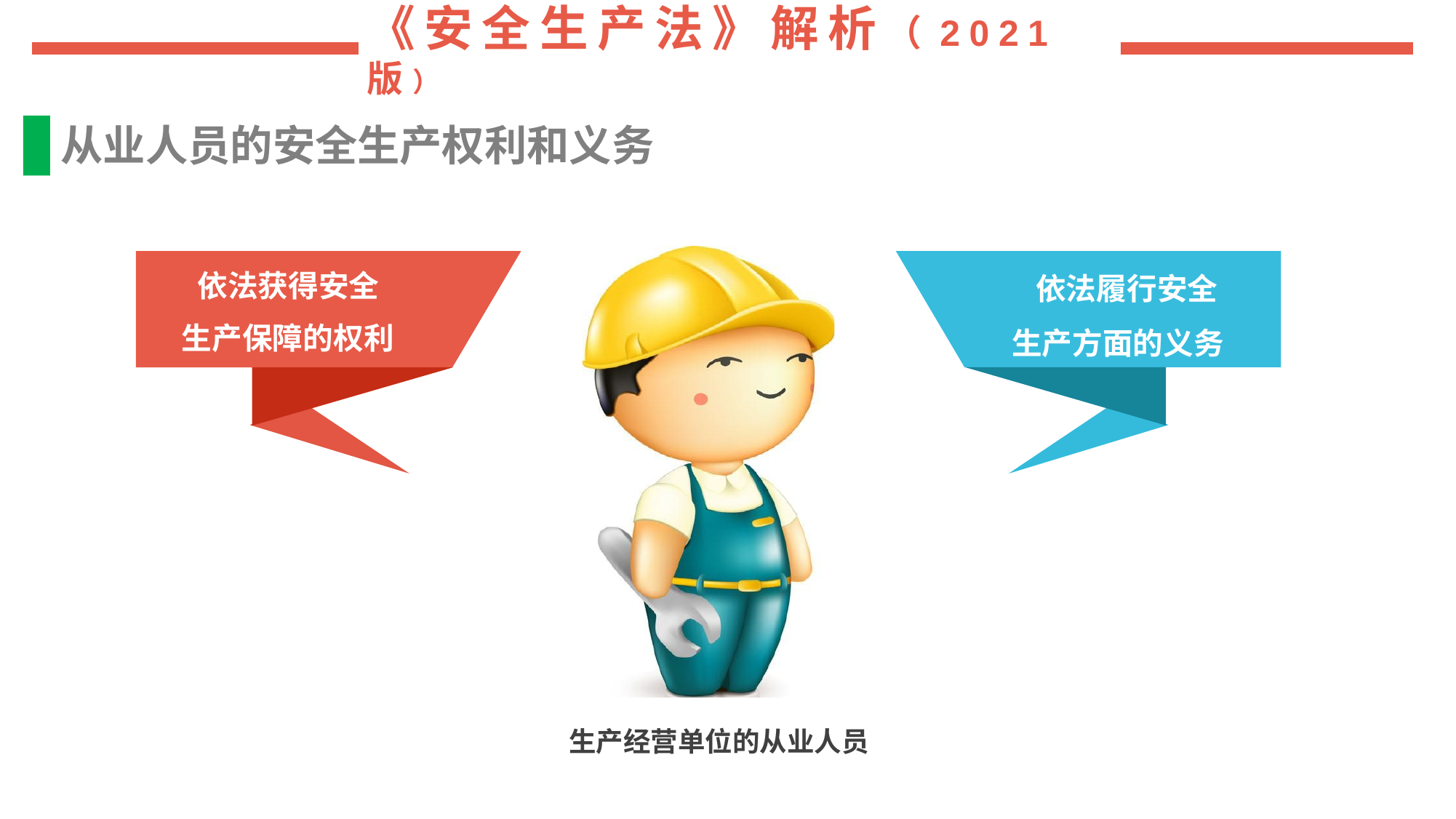

从业人员的安全生产权利和义务

依法履行安全 生产方面的义务
依法获得安全
生产保障的权利

生产经营单位的从业人员